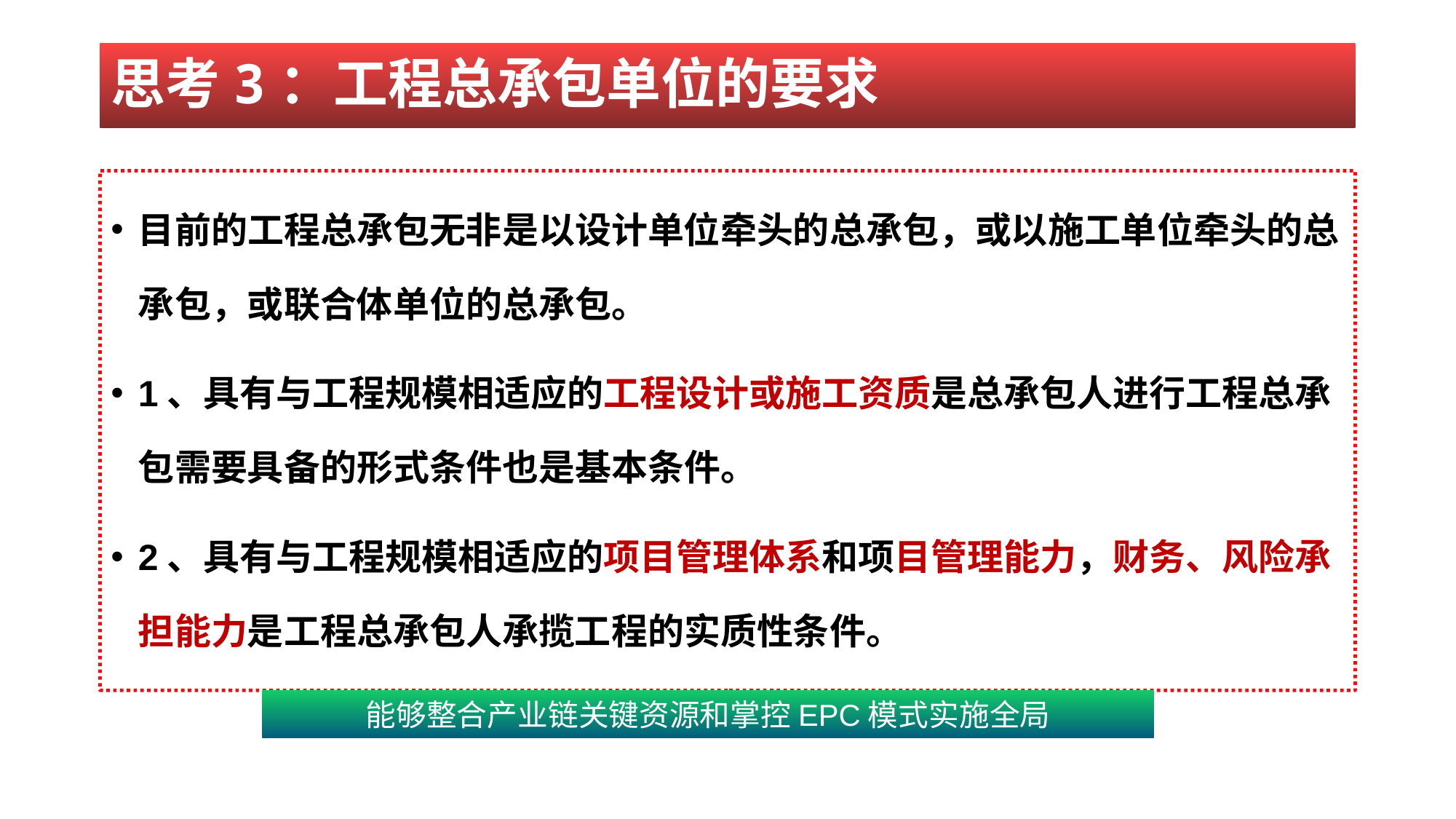

# 思考3：工程总承包单位的要求
目前的工程总承包无非是以设计单位牵头的总承包，或以施工单位牵头的总承包，或联合体单位的总承包。
1、具有与工程规模相适应的工程设计或施工资质是总承包人进行工程总承包需要具备的形式条件也是基本条件。
2、具有与工程规模相适应的项目管理体系和项目管理能力，财务、风险承担能力是工程总承包人承揽工程的实质性条件。
能够整合产业链关键资源和掌控EPC模式实施全局